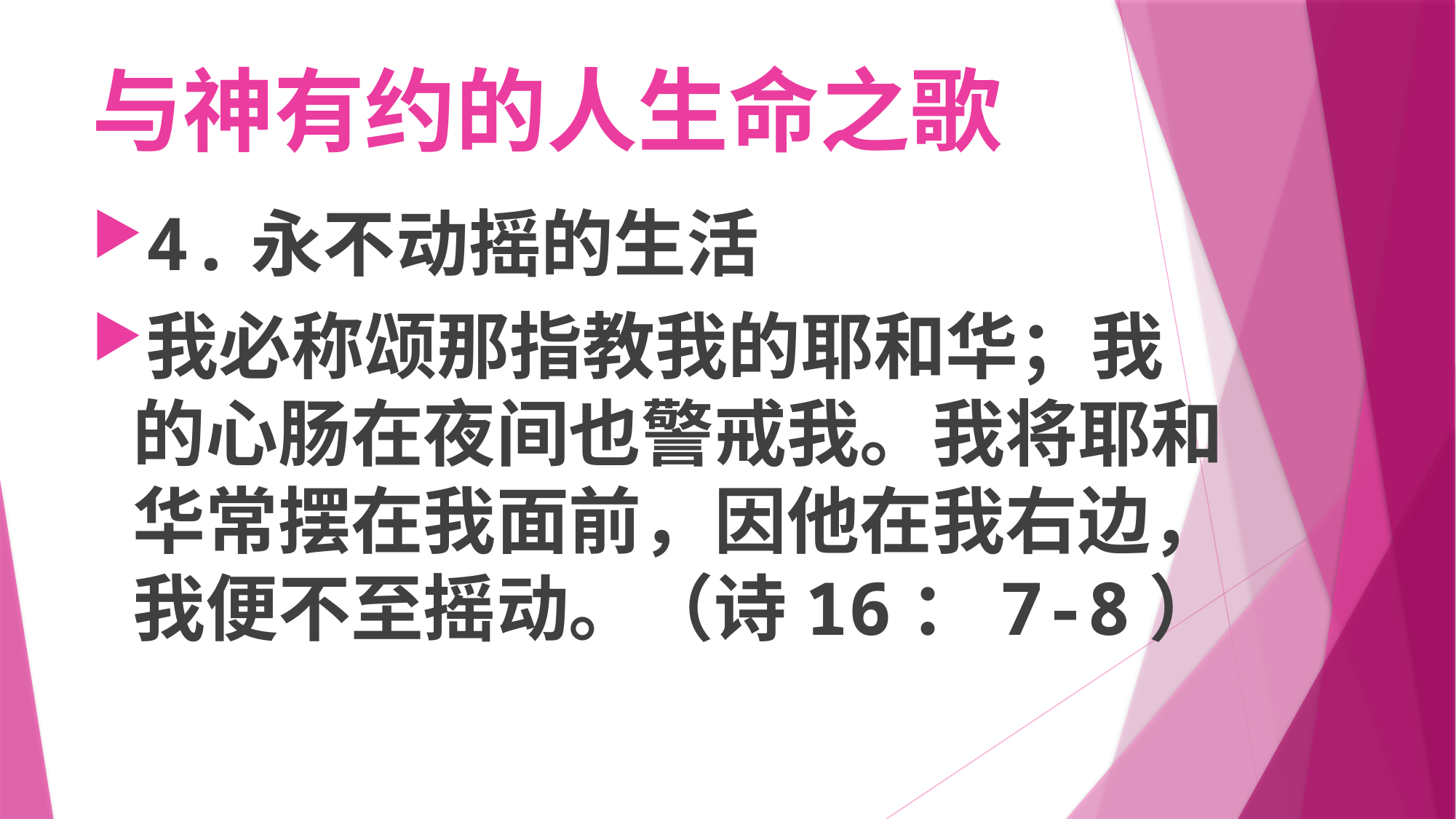

# 与神有约的人生命之歌
4.永不动摇的生活
我必称颂那指教我的耶和华；我的心肠在夜间也警戒我。我将耶和华常摆在我面前，因他在我右边，我便不至摇动。（诗16：7-8）